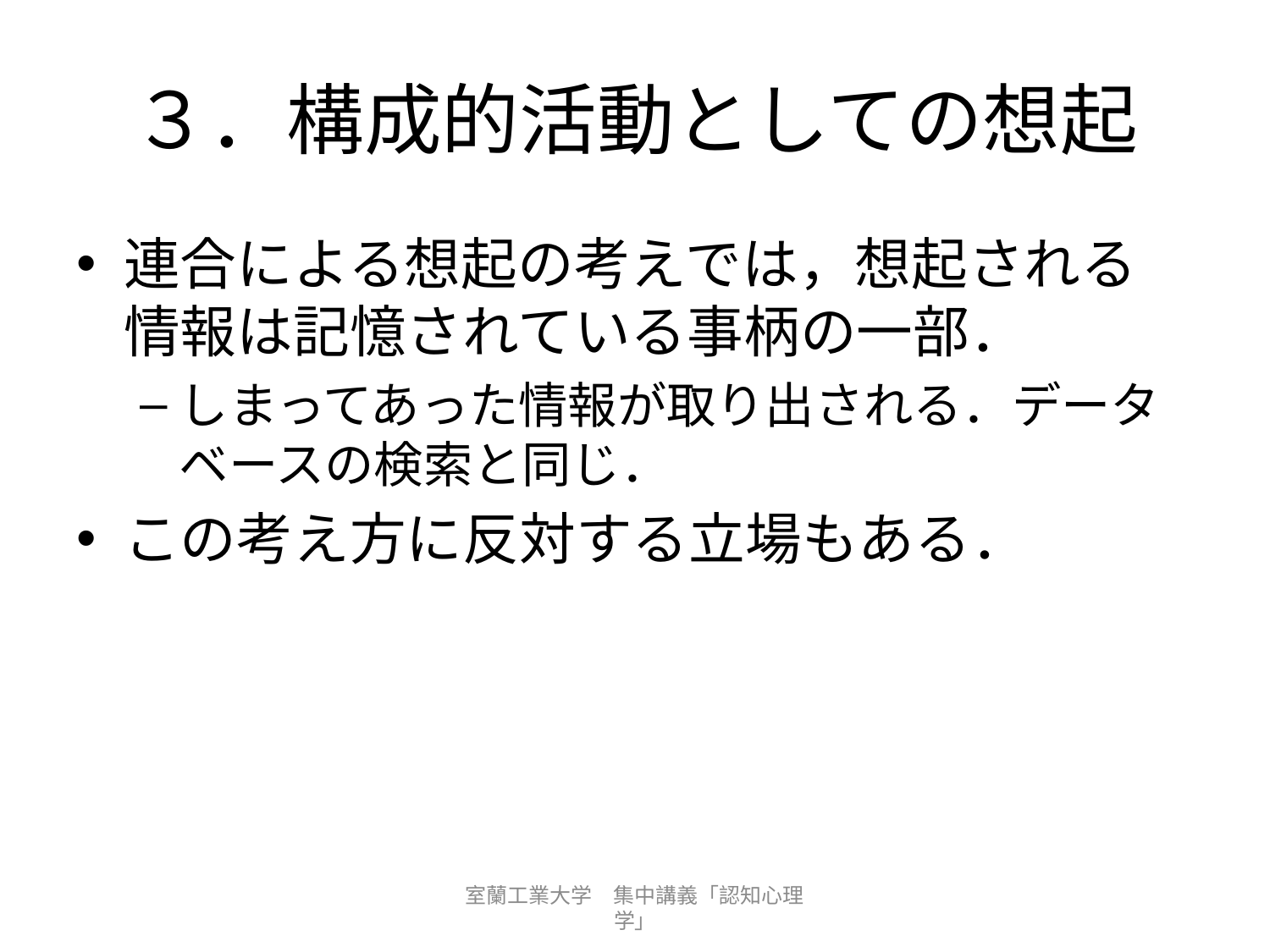

# ３．構成的活動としての想起
連合による想起の考えでは，想起される情報は記憶されている事柄の一部．
しまってあった情報が取り出される．データベースの検索と同じ．
この考え方に反対する立場もある．
室蘭工業大学　集中講義「認知心理学」